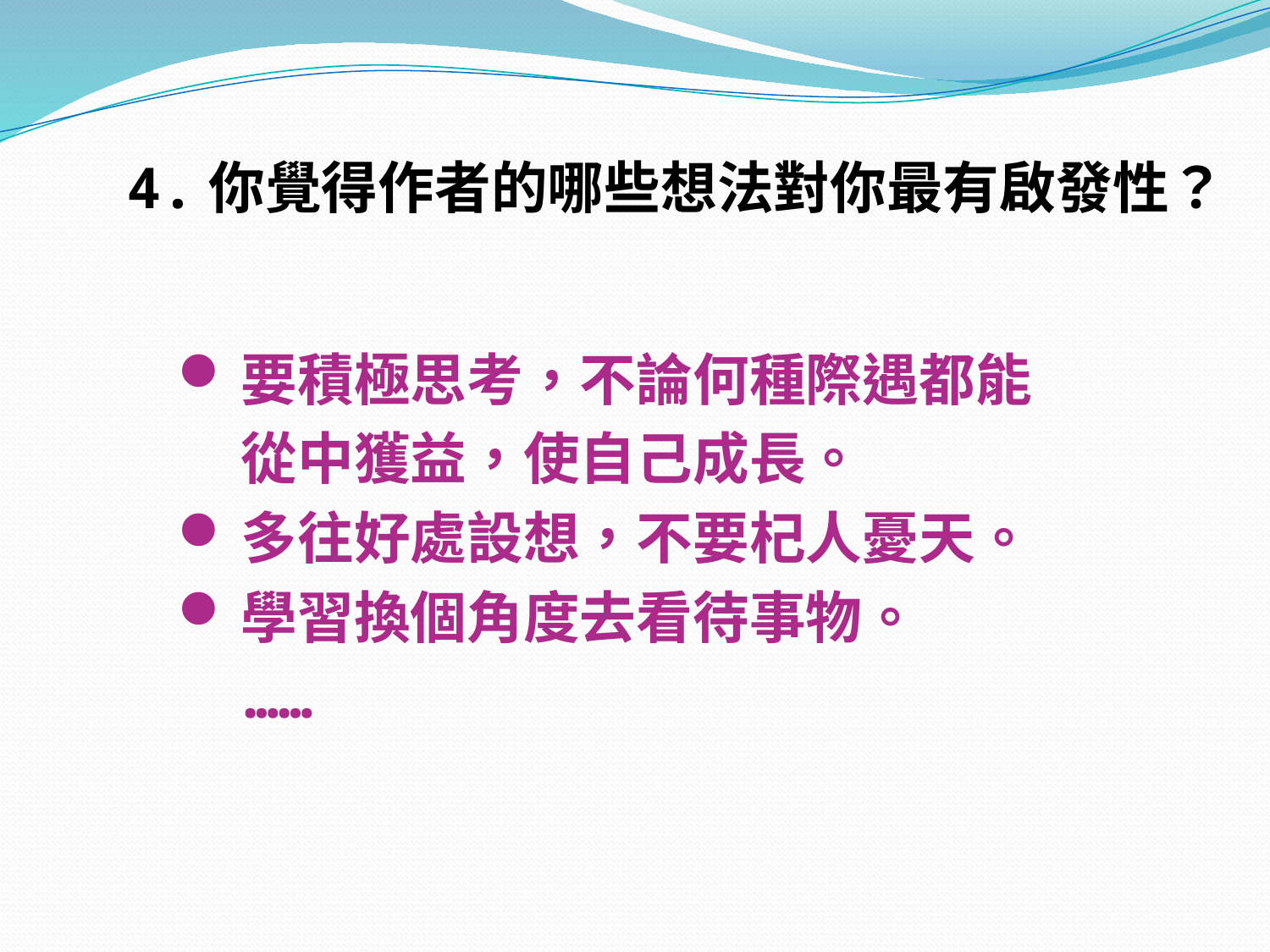

4.你覺得作者的哪些想法對你最有啟發性？
要積極思考，不論何種際遇都能從中獲益，使自己成長。
多往好處設想，不要杞人憂天。
學習換個角度去看待事物。
  ……